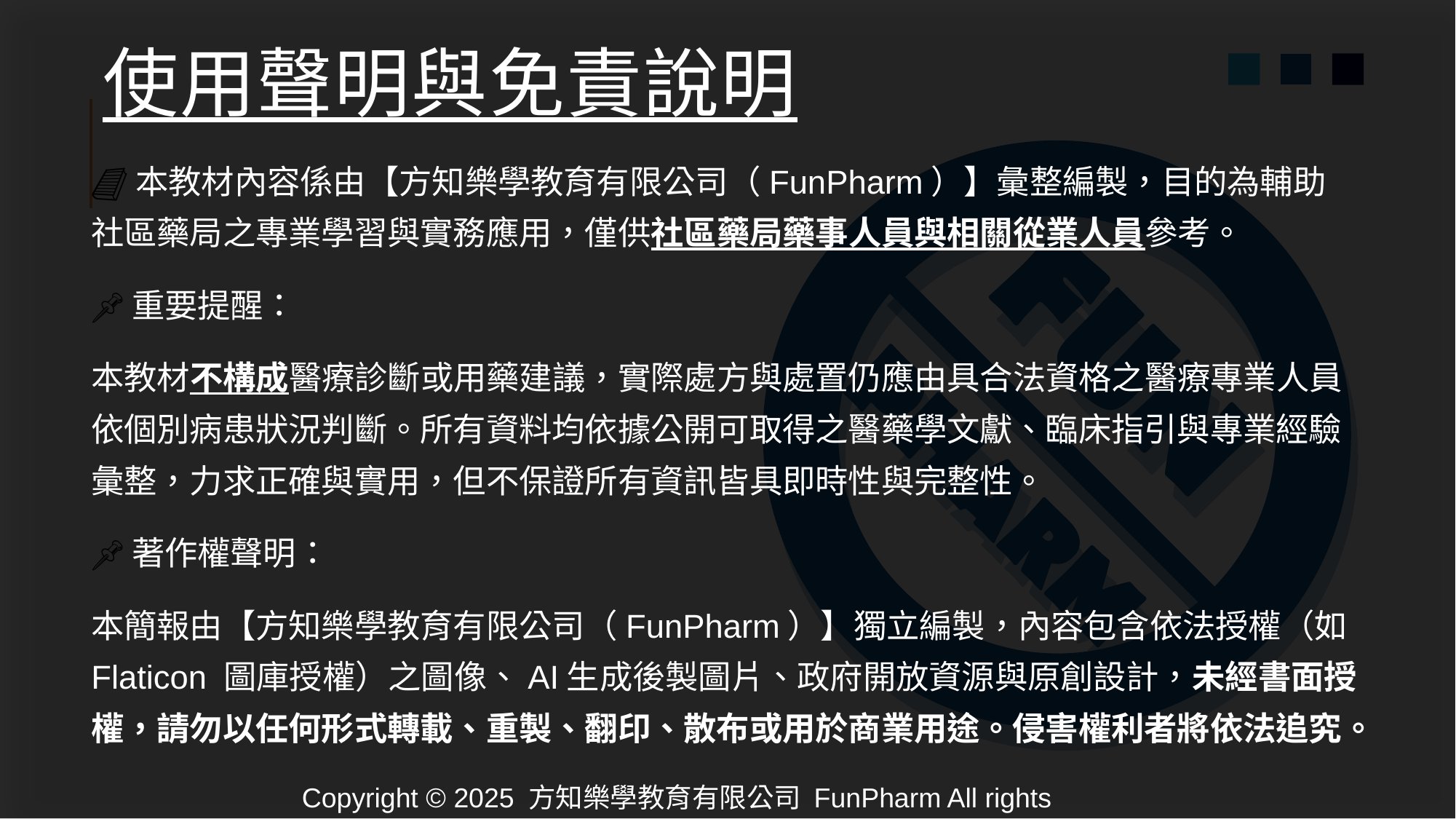

使用聲明與免責說明

📘本教材內容係由【方知樂學教育有限公司（FunPharm）】彙整編製，目的為輔助
社區藥局之專業學習與實務應用，僅供社區藥局藥事人員與相關從業人員參考。
📌重要提醒：
本教材不構成醫療診斷或用藥建議，實際處方與處置仍應由具合法資格之醫療專業人員依個別病患狀況判斷。所有資料均依據公開可取得之醫藥學文獻、臨床指引與專業經驗彙整，力求正確與實用，但不保證所有資訊皆具即時性與完整性。
📌著作權聲明：
本簡報由【方知樂學教育有限公司（FunPharm）】獨立編製，內容包含依法授權（如 Flaticon 圖庫授權）之圖像、AI生成後製圖片、政府開放資源與原創設計，未經書面授權，請勿以任何形式轉載、重製、翻印、散布或用於商業用途。侵害權利者將依法追究。

Copyright © 2025 方知樂學教育有限公司 FunPharm All rights reserved.